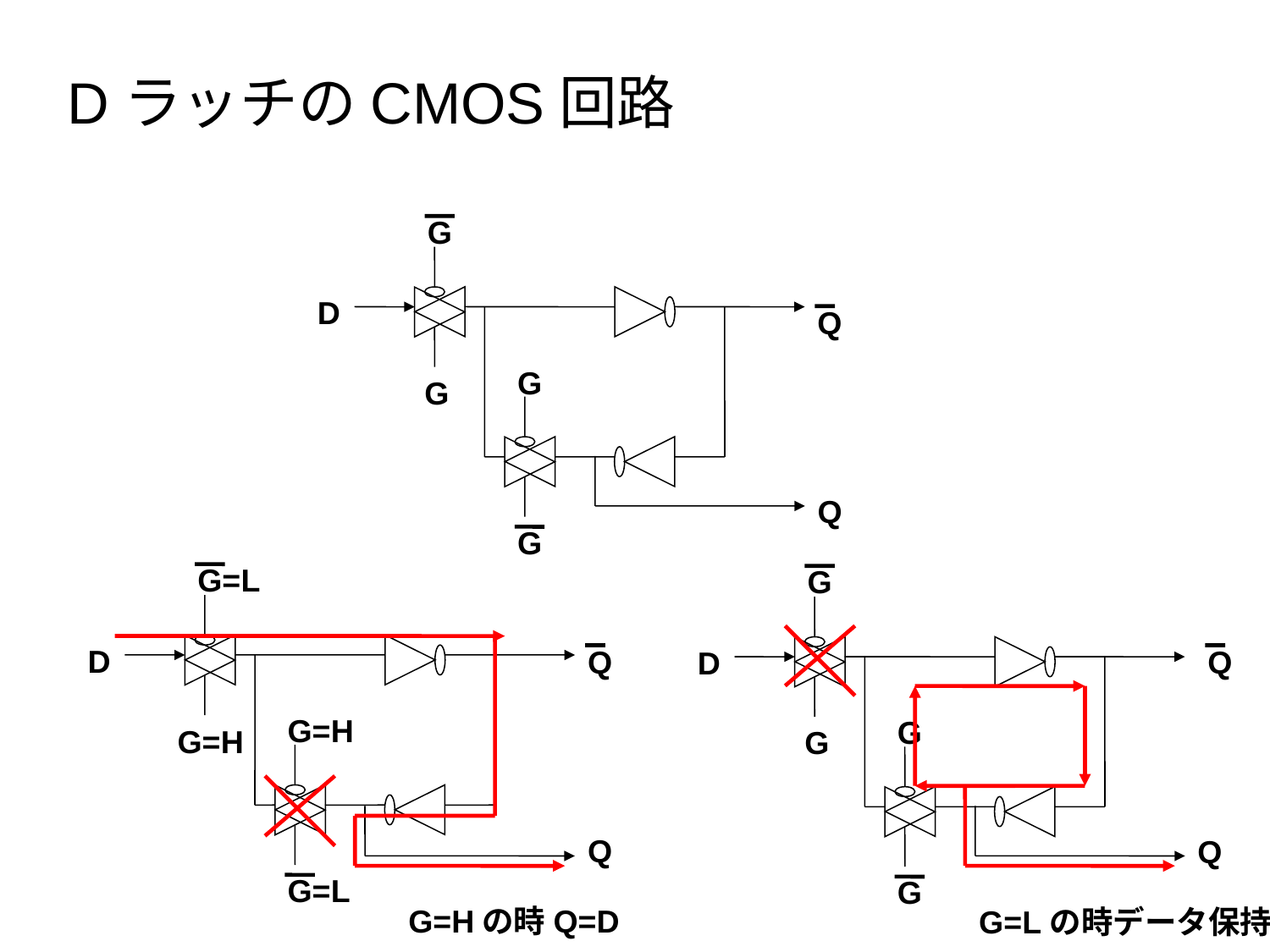

# DラッチのCMOS回路
G

D

Q

G
G

Q

G

G=L

G

D

Q

Q

D

G=H
G
G=H
G

Q
Q

G=L

G

G=Hの時Q=D
G=Lの時データ保持